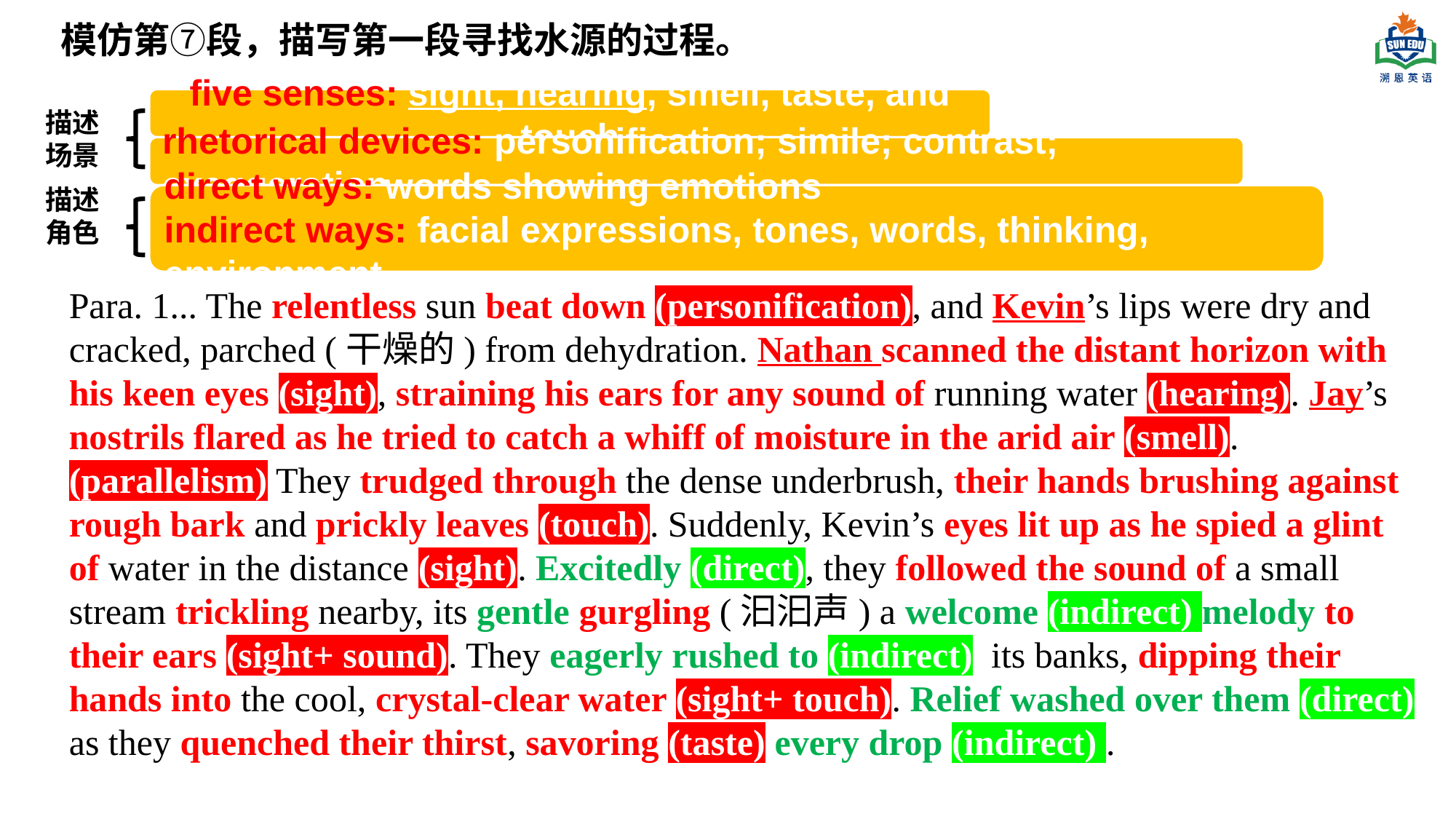

模仿第⑦段，描写第一段寻找水源的过程。
five senses: sight, hearing, smell, taste, and touch
描述场景

rhetorical devices: personification; simile; contrast; exaggeration
描述角色
direct ways: words showing emotions
indirect ways: facial expressions, tones, words, thinking, environment

Para. 1... The relentless sun beat down (personification), and Kevin’s lips were dry and cracked, parched (干燥的) from dehydration. Nathan scanned the distant horizon with his keen eyes (sight), straining his ears for any sound of running water (hearing). Jay’s nostrils flared as he tried to catch a whiff of moisture in the arid air (smell).(parallelism) They trudged through the dense underbrush, their hands brushing against rough bark and prickly leaves (touch). Suddenly, Kevin’s eyes lit up as he spied a glint of water in the distance (sight). Excitedly (direct), they followed the sound of a small stream trickling nearby, its gentle gurgling (汩汩声) a welcome (indirect) melody to their ears (sight+ sound). They eagerly rushed to (indirect)  its banks, dipping their hands into the cool, crystal-clear water (sight+ touch). Relief washed over them (direct) as they quenched their thirst, savoring (taste) every drop (indirect) .
Para. 1... The relentless sun beat down, and Kevin’s lips were dry and cracked, parched from dehydration. Nathan scanned the distant horizon with his keen eyes, straining his ears for any sound of running water. Jay’s nostrils flared as he tried to catch a whiff of moisture in the arid air. They trudged through the dense underbrush, their hands brushing against rough bark and prickly leaves. Suddenly, Kevin’s eyes lit up as he spied a glint of water in the distance. Excitedly, they followed the sound of a small stream trickling nearby, its gentle gurgling a welcome melody to their ears. They eagerly rushed to its banks, dipping their hands into the cool, crystal-clear water. Relief washed over them as they quenched their thirst, savoring every drop.